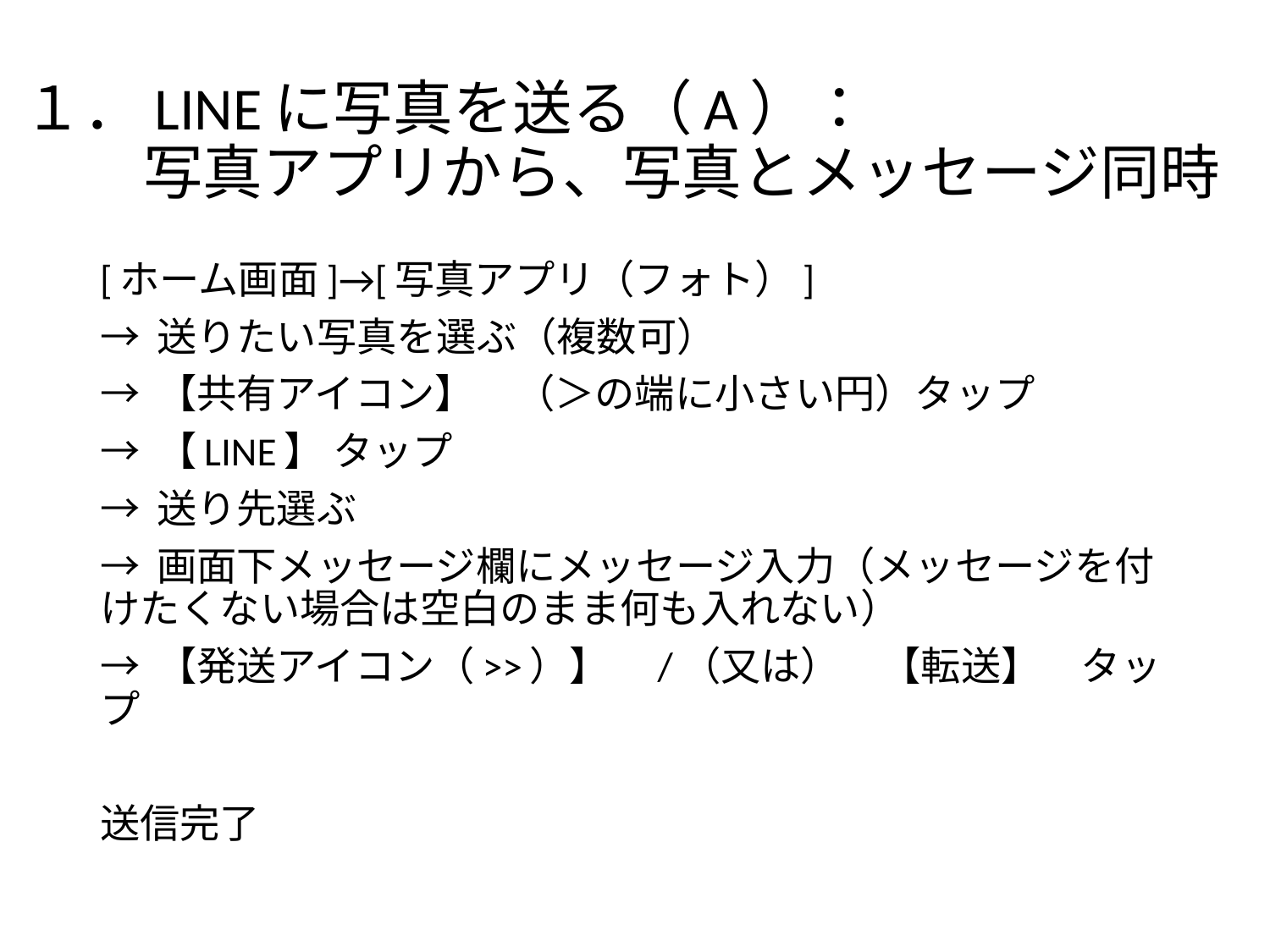

# １．LINEに写真を送る（A）： 　　写真アプリから、写真とメッセージ同時
[ホーム画面]→[写真アプリ（フォト）]
→ 送りたい写真を選ぶ（複数可）
→ 【共有アイコン】　（＞の端に小さい円）タップ
→ 【LINE】 タップ
→ 送り先選ぶ
→ 画面下メッセージ欄にメッセージ入力（メッセージを付けたくない場合は空白のまま何も入れない）
→ 【発送アイコン（>>）】　/（又は）　【転送】　タップ

送信完了